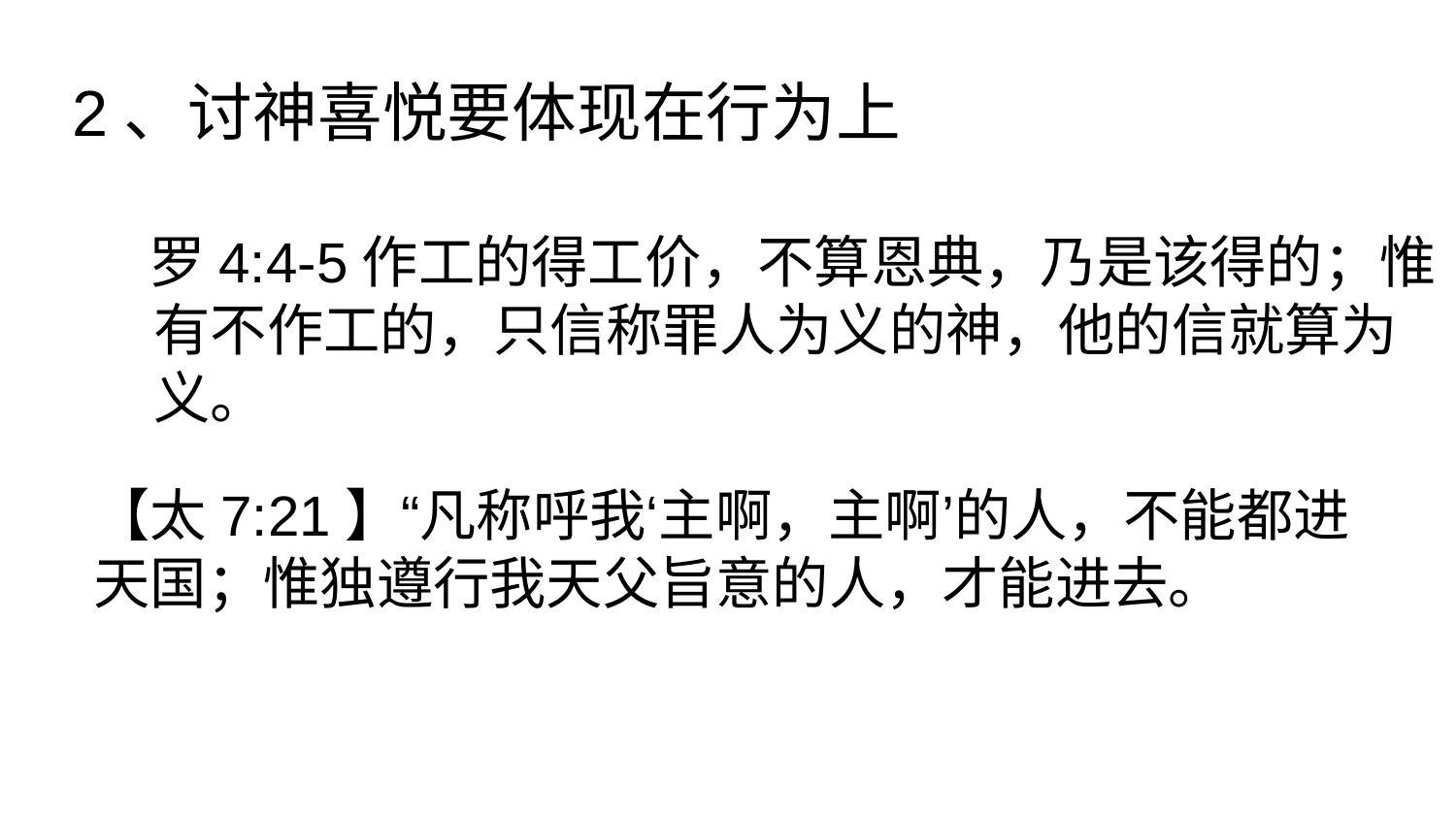

2、讨神喜悦要体现在行为上

    罗4:4-5作工的得工价，不算恩典，乃是该得的；惟有不作工的，只信称罪人为义的神，他的信就算为义。

【太7:21】“凡称呼我‘主啊，主啊’的人，不能都进天国；惟独遵行我天父旨意的人，才能进去。